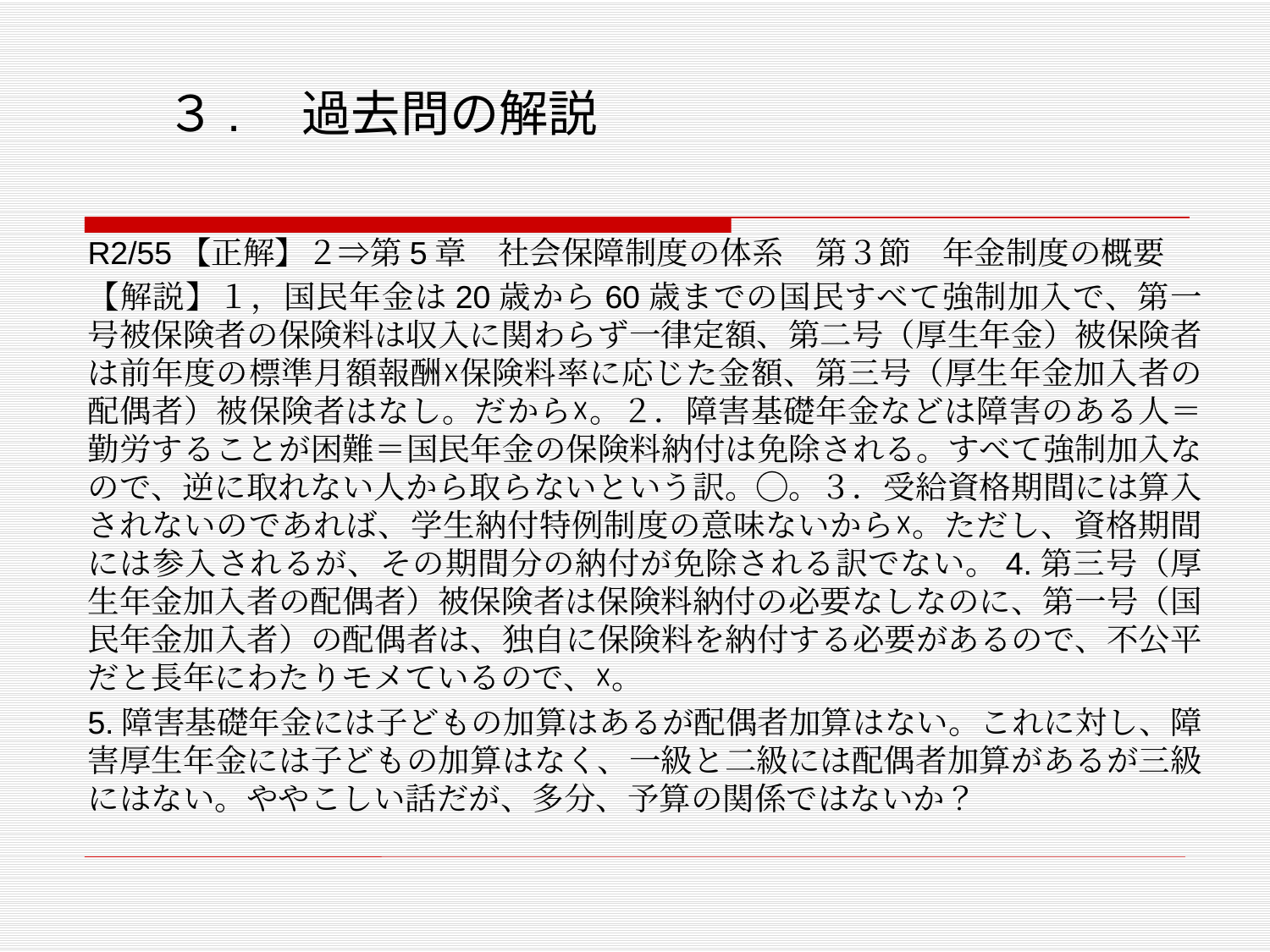

# ３.　過去問の解説
R2/55【正解】２⇒第5章　社会保障制度の体系　第３節　年金制度の概要
【解説】１，国民年金は20歳から60歳までの国民すべて強制加入で、第一号被保険者の保険料は収入に関わらず一律定額、第二号（厚生年金）被保険者は前年度の標準月額報酬☓保険料率に応じた金額、第三号（厚生年金加入者の配偶者）被保険者はなし。だから☓。２．障害基礎年金などは障害のある人＝勤労することが困難＝国民年金の保険料納付は免除される。すべて強制加入なので、逆に取れない人から取らないという訳。◯。３．受給資格期間には算入されないのであれば、学生納付特例制度の意味ないから☓。ただし、資格期間には参入されるが、その期間分の納付が免除される訳でない。4.第三号（厚生年金加入者の配偶者）被保険者は保険料納付の必要なしなのに、第一号（国民年金加入者）の配偶者は、独自に保険料を納付する必要があるので、不公平だと長年にわたりモメているので、☓。
5.障害基礎年金には子どもの加算はあるが配偶者加算はない。これに対し、障害厚生年金には子どもの加算はなく、一級と二級には配偶者加算があるが三級にはない。ややこしい話だが、多分、予算の関係ではないか？